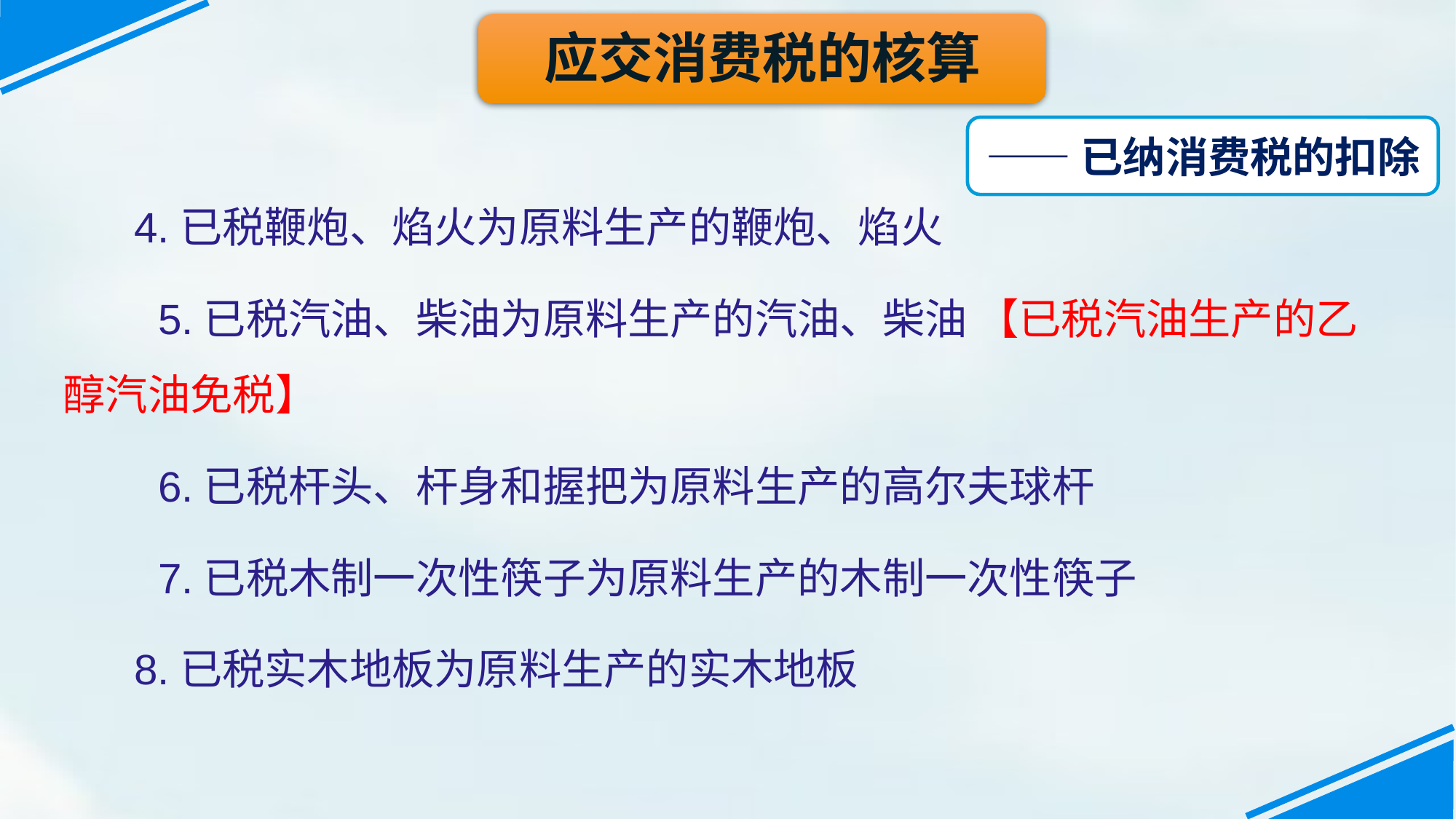

应交消费税的核算
——已纳消费税的扣除
      4.已税鞭炮、焰火为原料生产的鞭炮、焰火
　　5.已税汽油、柴油为原料生产的汽油、柴油 【已税汽油生产的乙醇汽油免税】
　　6.已税杆头、杆身和握把为原料生产的高尔夫球杆
　　7.已税木制一次性筷子为原料生产的木制一次性筷子
      8.已税实木地板为原料生产的实木地板